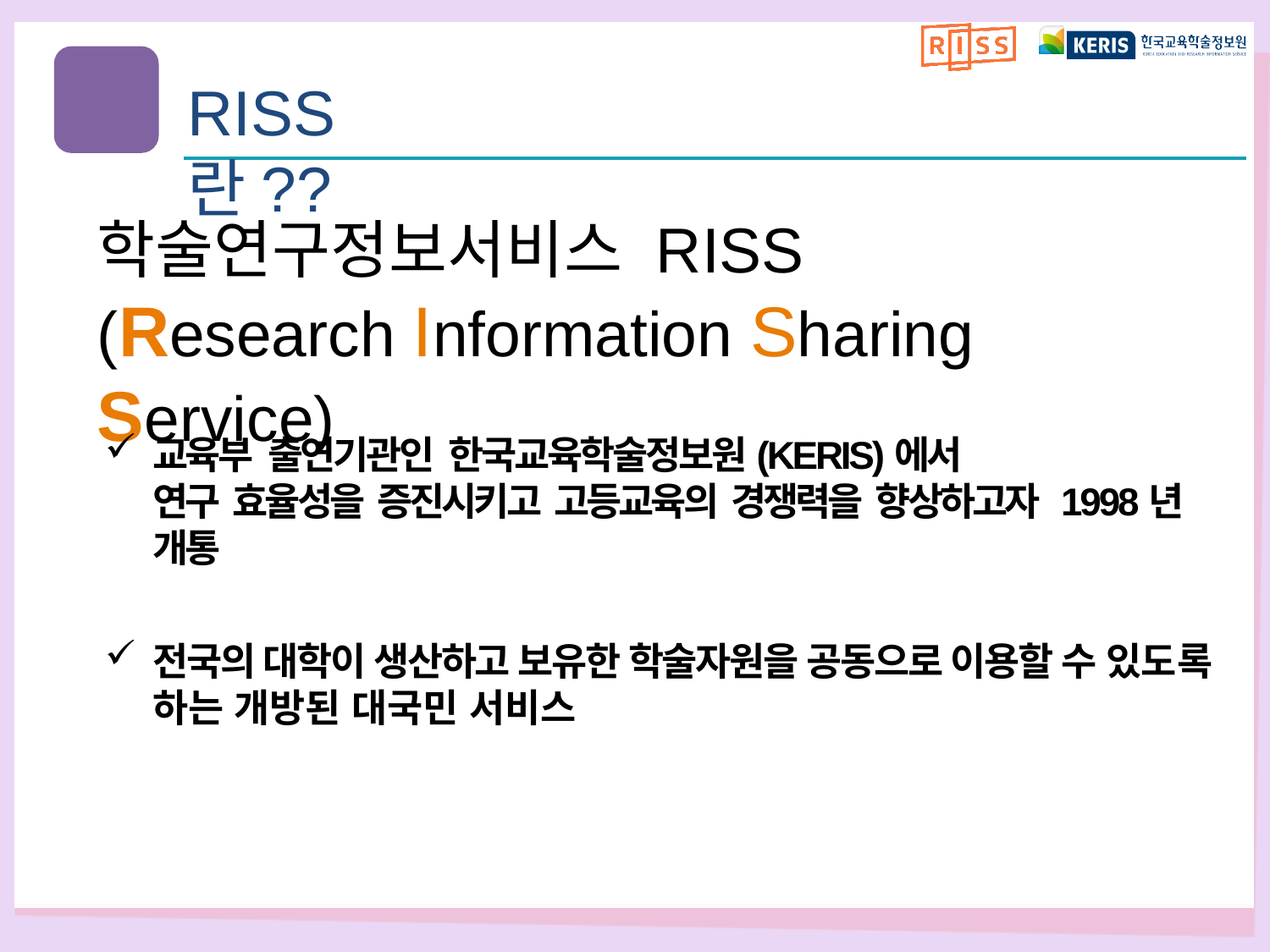

RISS 란??
학술연구정보서비스 RISS
(Research Information Sharing Service)

교육부  출연기관인  한국교육학술정보원(KERIS)에서
연구  효율성을  증진시키고  고등교육의  경쟁력을  향상하고자 1998년 개통

전국의 대학이 생산하고 보유한 학술자원을 공동으로 이용할 수 있도록 하는 개방된 대국민 서비스